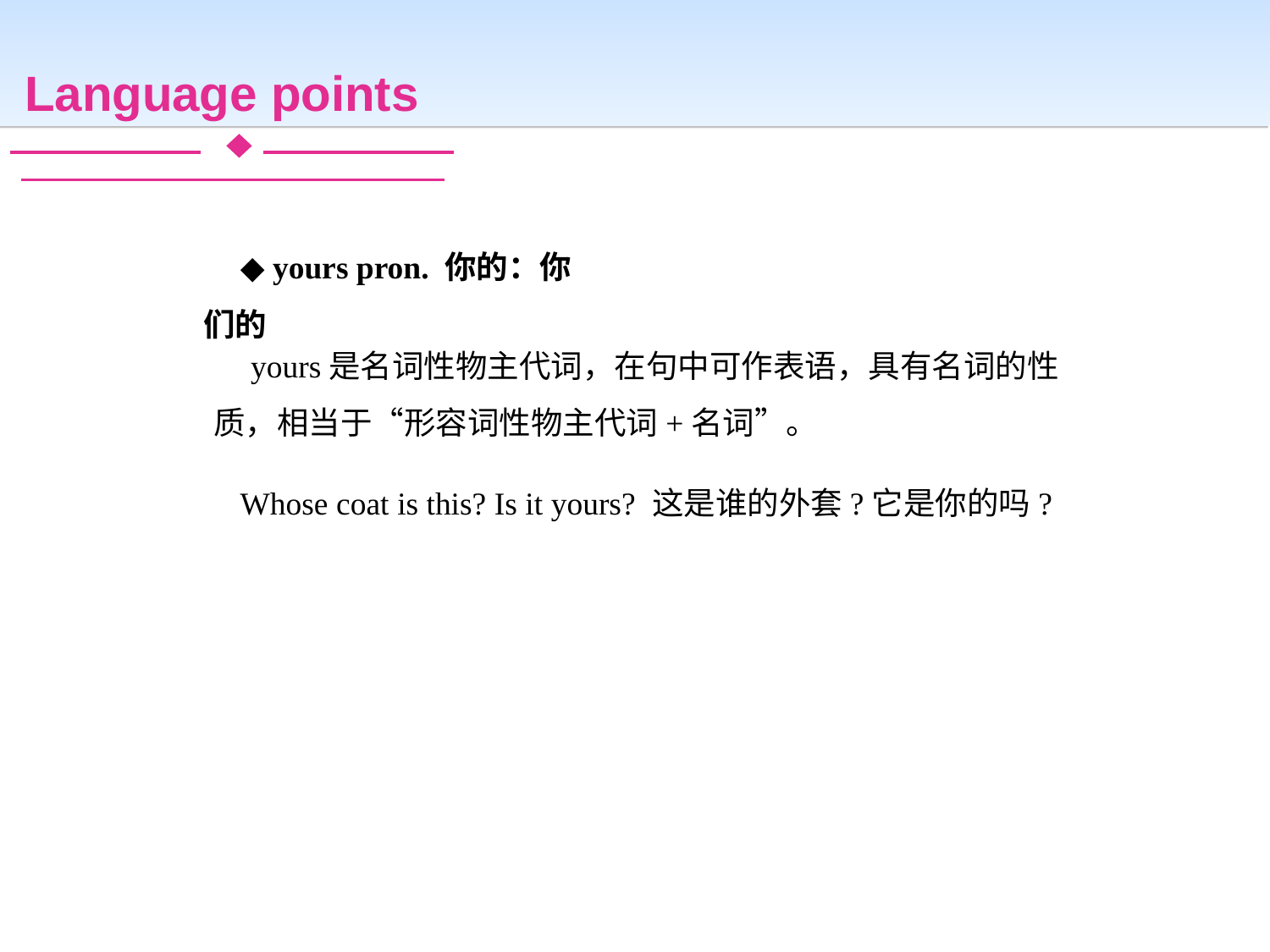

Language points

◆ yours pron. 你的：你们的
yours是名词性物主代词，在句中可作表语，具有名词的性质，相当于“形容词性物主代词+名词”。

Whose coat is this? Is it yours? 这是谁的外套?它是你的吗?